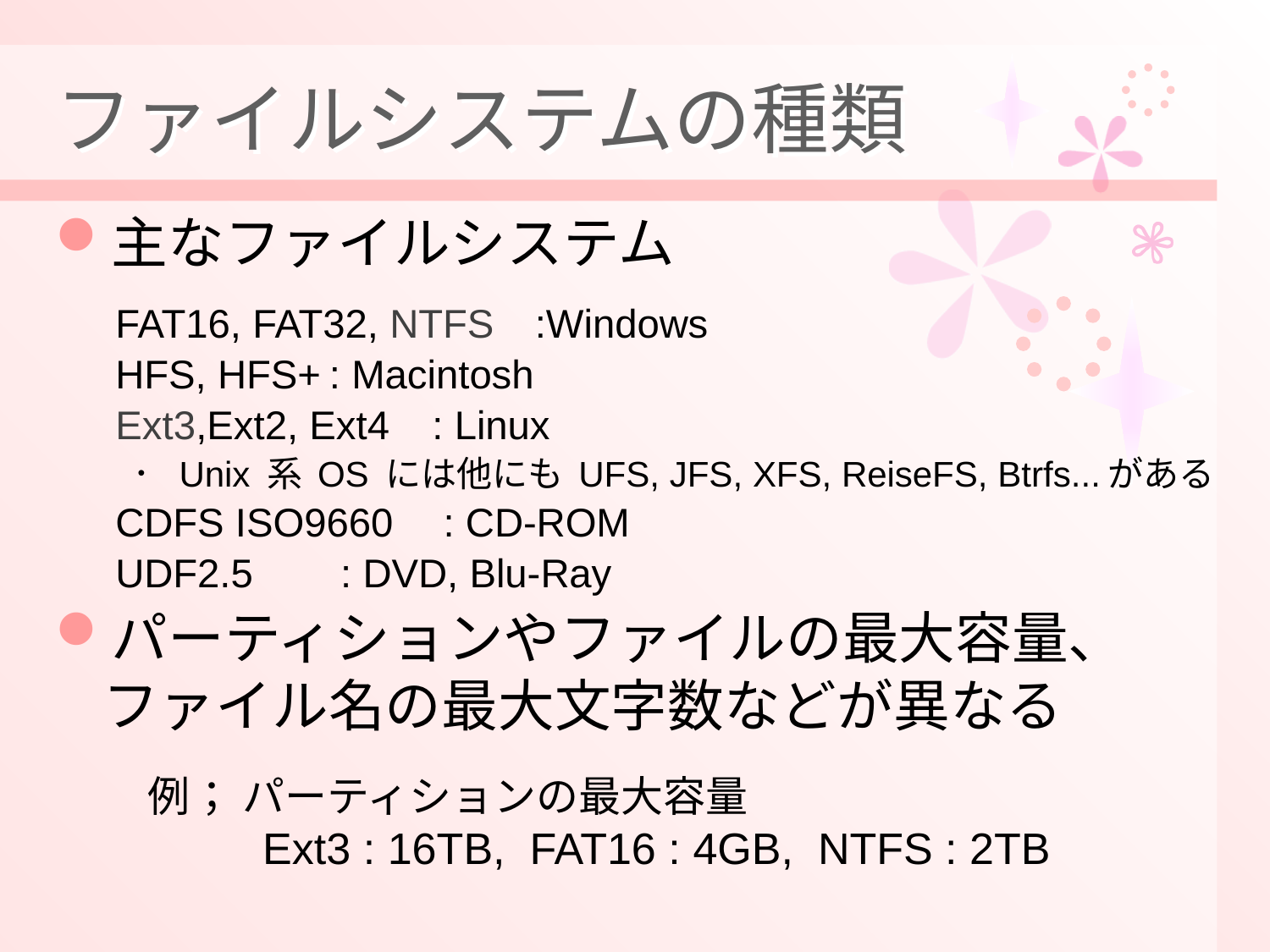

# ファイルシステムの種類
主なファイルシステム

パーティションやファイルの最大容量、ファイル名の最大文字数などが異なる

   FAT16, FAT32, NTFS	:Windows
   HFS, HFS+			: Macintosh
   Ext3,Ext2, Ext4		: Linux
Unix 系 OS には他にも UFS, JFS, XFS, ReiseFS, Btrfs...がある
   CDFS ISO9660		 : CD-ROM
   UDF2.5			 : DVD, Blu-Ray
例； パーティションの最大容量
　　　Ext3 : 16TB,  FAT16 : 4GB,  NTFS : 2TB